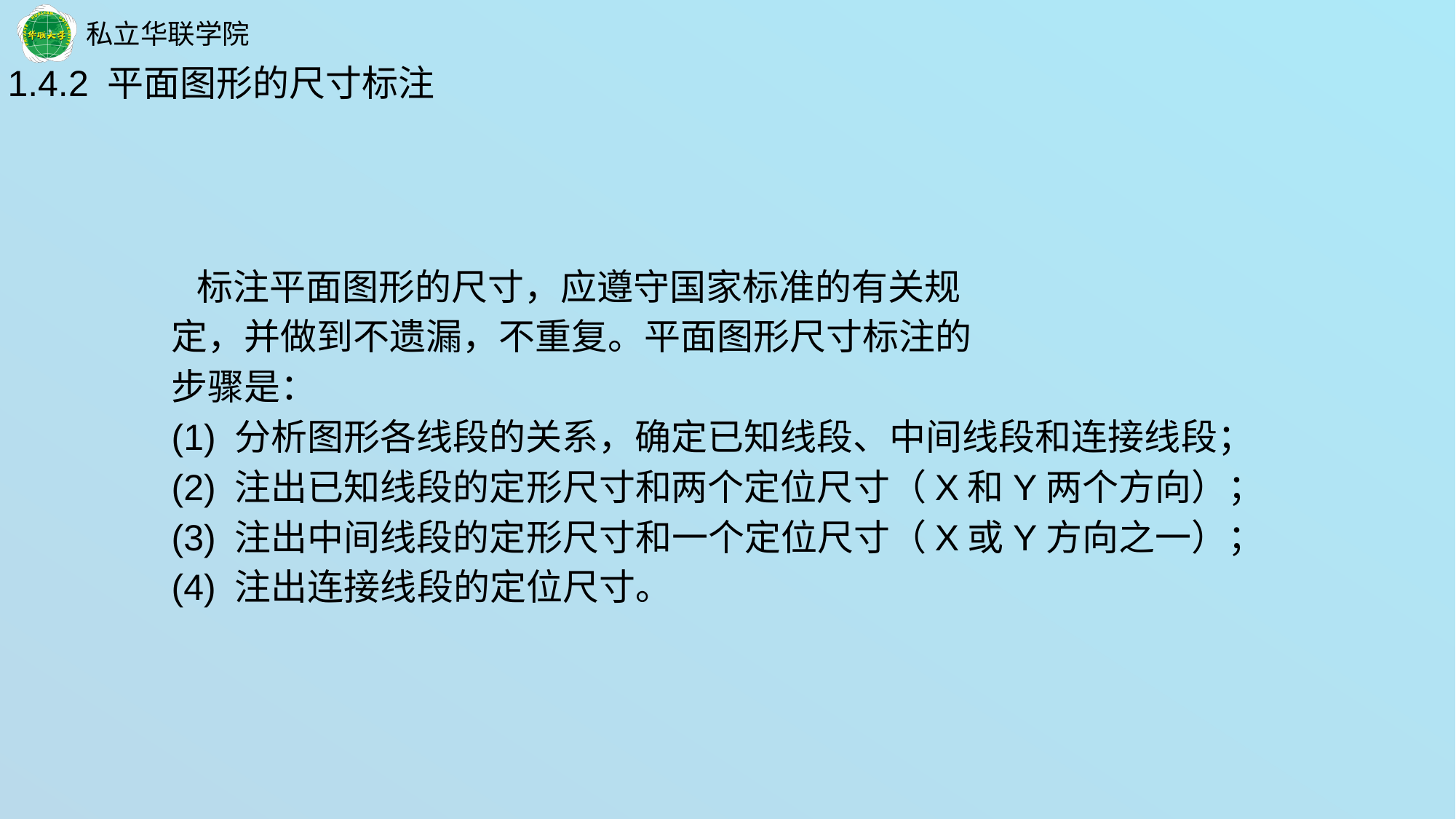

1.4.2 平面图形的尺寸标注
  标注平面图形的尺寸，应遵守国家标准的有关规
定，并做到不遗漏，不重复。平面图形尺寸标注的
步骤是：
(1) 分析图形各线段的关系，确定已知线段、中间线段和连接线段；
(2) 注出已知线段的定形尺寸和两个定位尺寸（X和Y两个方向）；
(3) 注出中间线段的定形尺寸和一个定位尺寸（X或Y方向之一）；
(4) 注出连接线段的定位尺寸。